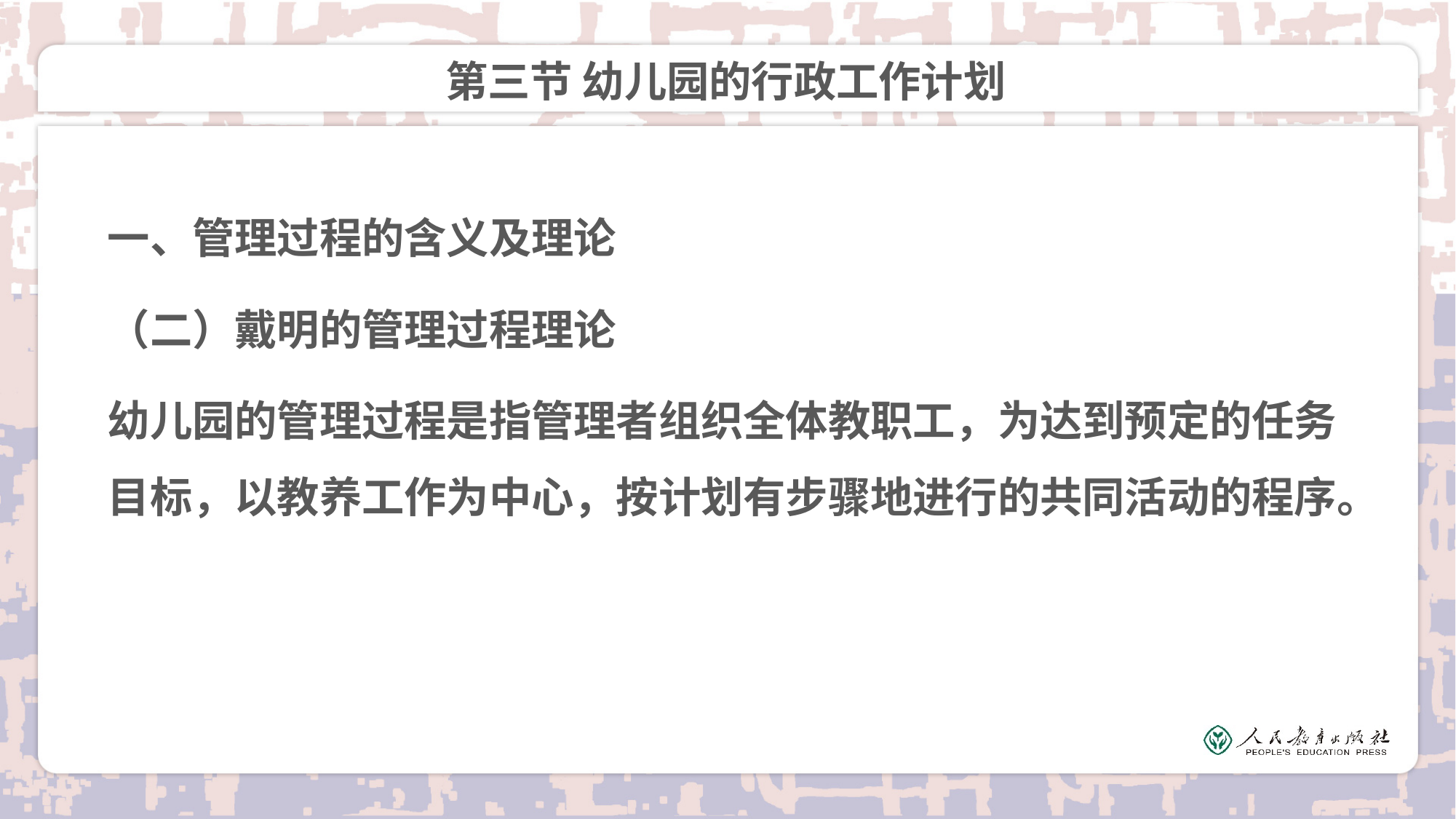

# 第三节 幼儿园的行政工作计划
一、管理过程的含义及理论
（二）戴明的管理过程理论
幼儿园的管理过程是指管理者组织全体教职工，为达到预定的任务目标，以教养工作为中心，按计划有步骤地进行的共同活动的程序。